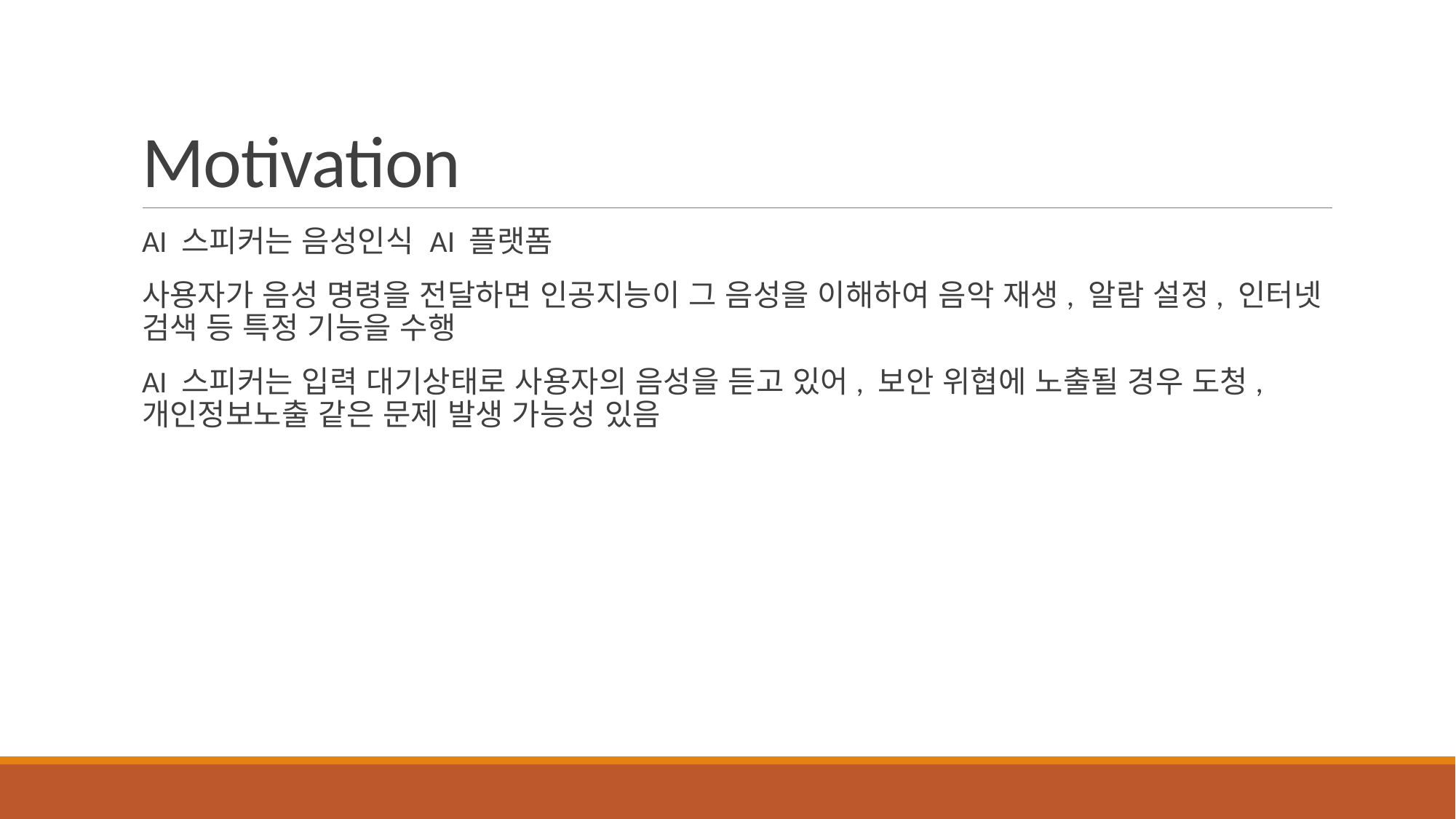

# Motivation
AI 스피커는 음성인식 AI 플랫폼
사용자가 음성 명령을 전달하면 인공지능이 그 음성을 이해하여 음악 재생, 알람 설정, 인터넷 검색 등 특정 기능을 수행
AI 스피커는 입력 대기상태로 사용자의 음성을 듣고 있어, 보안 위협에 노출될 경우 도청, 개인정보노출 같은 문제 발생 가능성 있음